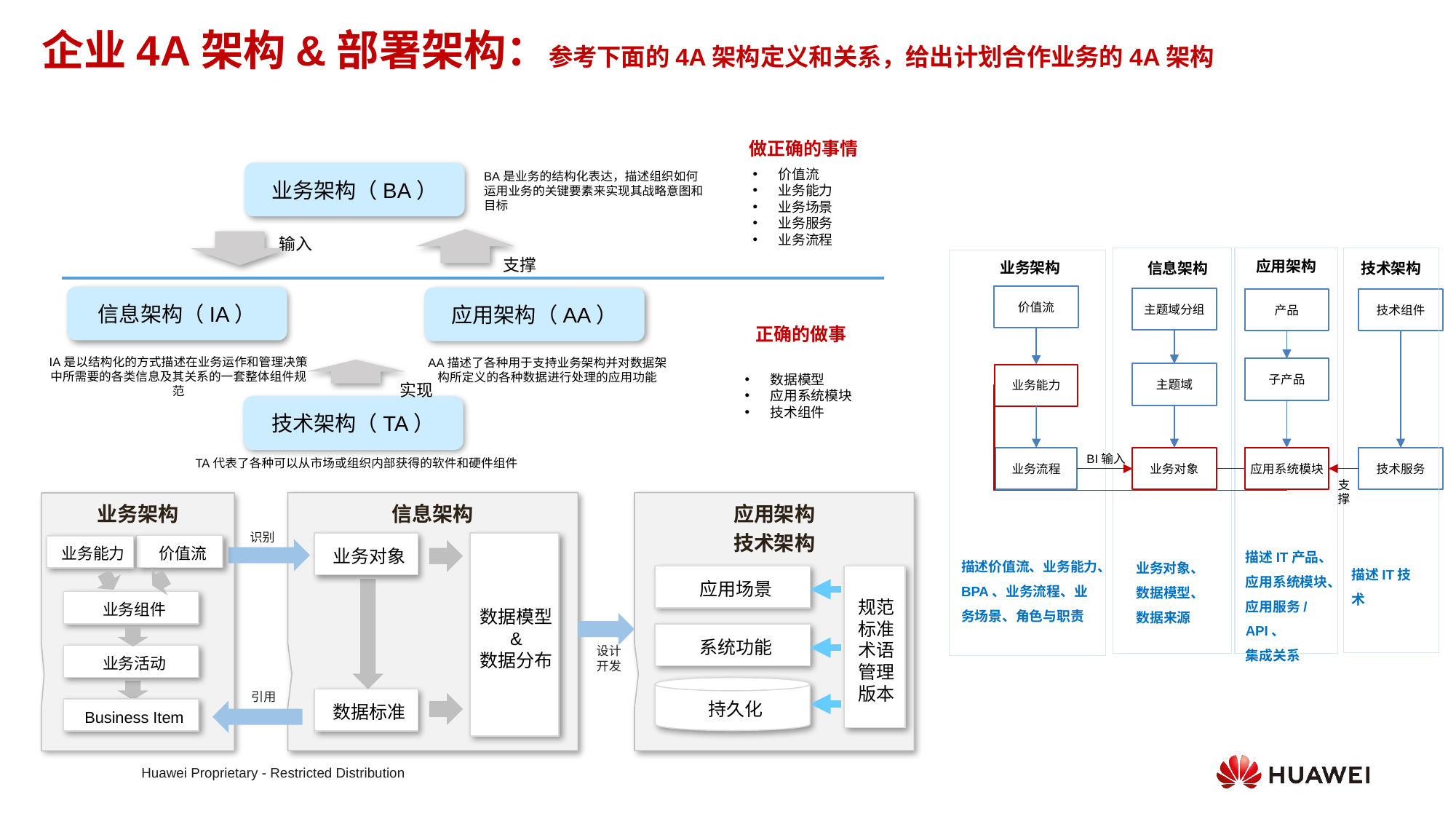

企业4A架构&部署架构：参考下面的4A架构定义和关系，给出计划合作业务的4A架构
做正确的事情
价值流
业务能力
业务场景
业务服务
业务流程
业务架构（BA）
BA是业务的结构化表达，描述组织如何运用业务的关键要素来实现其战略意图和目标
输入

支撑
信息架构（IA）
应用架构（AA）
正确的做事
IA是以结构化的方式描述在业务运作和管理决策中所需要的各类信息及其关系的一套整体组件规范
AA描述了各种用于支持业务架构并对数据架构所定义的各种数据进行处理的应用功能

数据模型
应用系统模块
技术组件
实现
技术架构（TA）
TA代表了各种可以从市场或组织内部获得的软件和硬件组件

应用架构
业务架构
技术架构
信息架构
价值流
主题域分组
技术组件
产品
子产品
主题域
业务能力
BI输入
业务流程
业务对象
应用系统模块
技术服务
支撑
描述IT产品、应用系统模块、应用服务/API、
集成关系
描述价值流、业务能力、BPA、业务流程、业务场景、角色与职责
业务对象、数据模型、数据来源
描述IT技术
信息架构
应用架构
技术架构
业务架构
识别
业务对象
数据模型
&
数据分布
价值流
业务能力

应用场景
规范
标准
术语
管理
版本

业务组件

系统功能
设计
开发
业务活动

持久化
引用
数据标准

Business Item